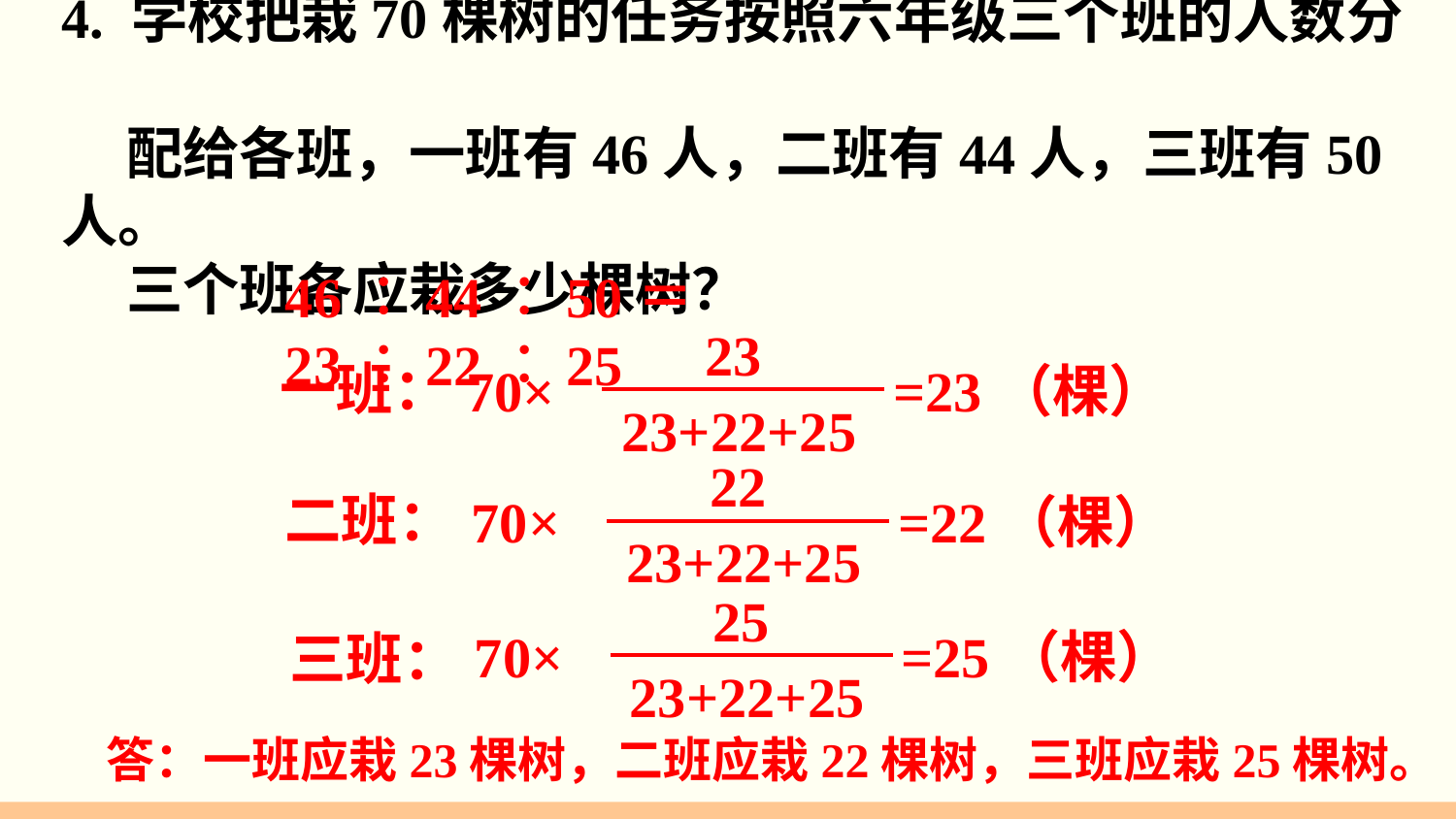

4. 学校把栽70棵树的任务按照六年级三个班的人数分
    配给各班，一班有46人，二班有44人，三班有50人。
    三个班各应栽多少棵树？
46︰44︰50＝ 23︰22︰25
23
23+22+25
70×                        =23（棵）
一班：
22
23+22+25
70×                        =22（棵）
二班：
25
23+22+25
70×                        =25（棵）
三班：
答：一班应栽23棵树，二班应栽22棵树，三班应栽25棵树。